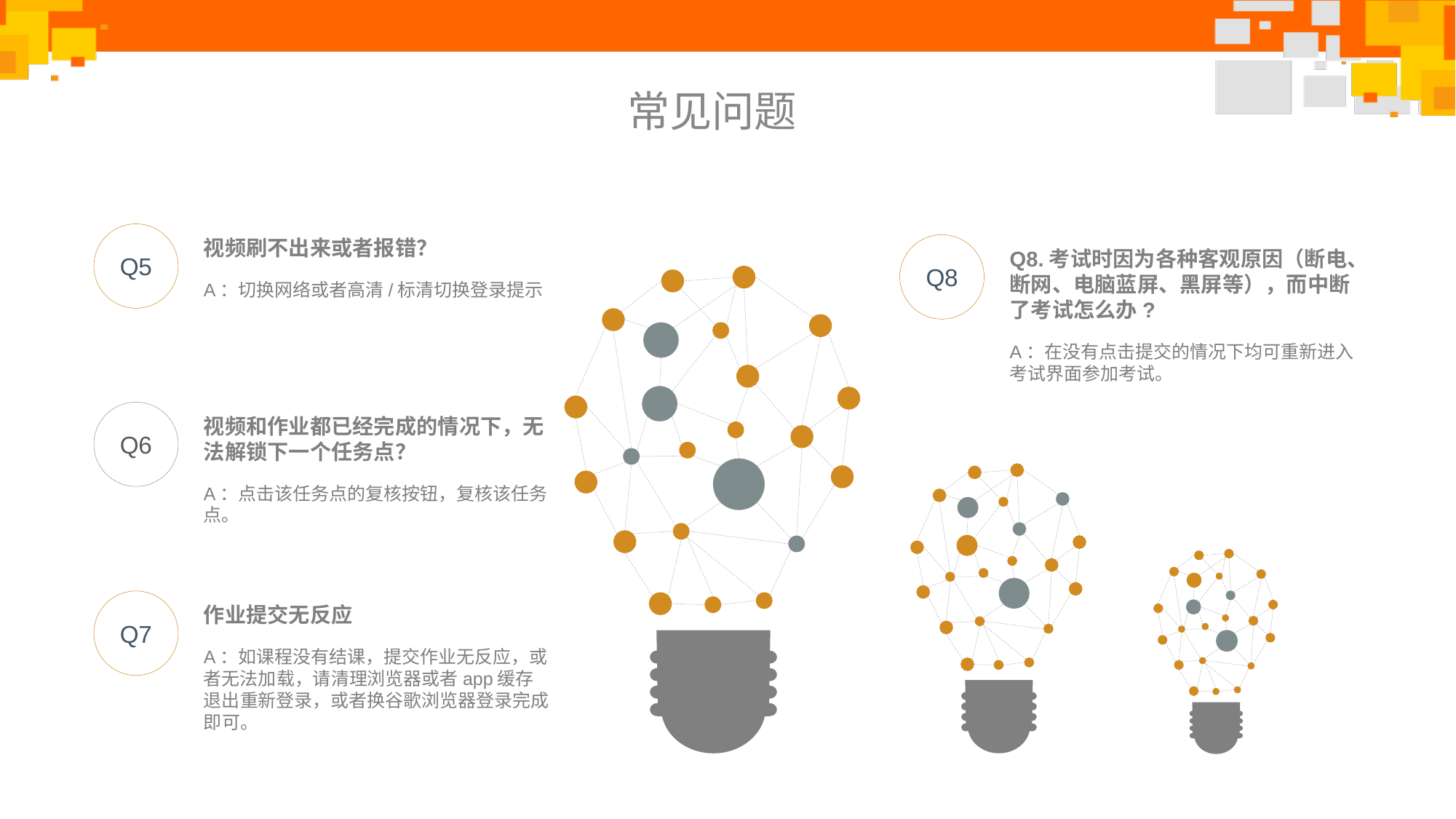

常见问题
Q5
视频刷不出来或者报错？

A：切换网络或者高清/标清切换登录提示
Q8
Q8.考试时因为各种客观原因（断电、断网、电脑蓝屏、黑屏等），而中断了考试怎么办?

A：在没有点击提交的情况下均可重新进入考试界面参加考试。

Q6
视频和作业都已经完成的情况下，无法解锁下一个任务点？

A：点击该任务点的复核按钮，复核该任务点。

Q7

作业提交无反应

A：如课程没有结课，提交作业无反应，或者无法加载，请清理浏览器或者app缓存退出重新登录，或者换谷歌浏览器登录完成即可。